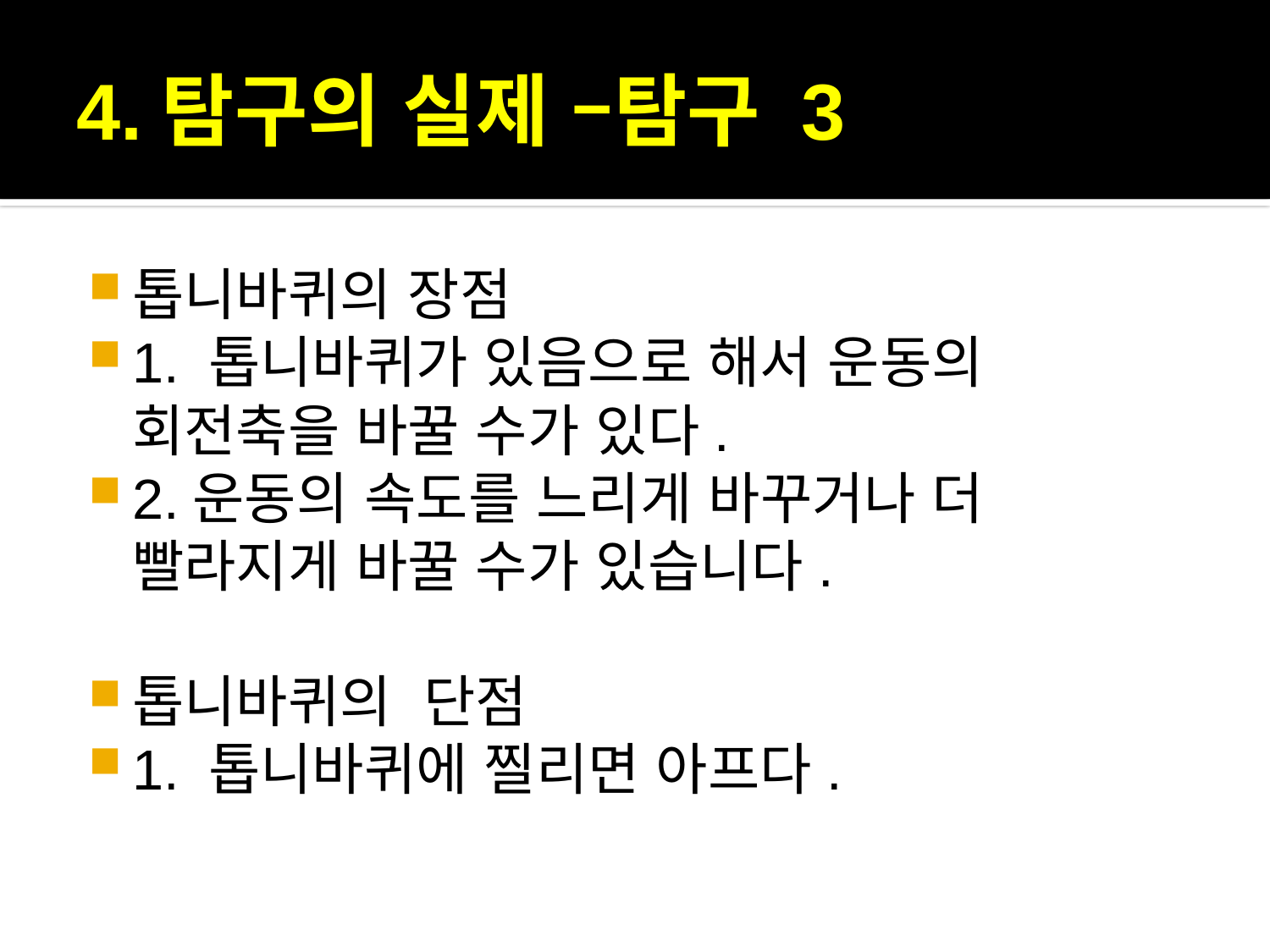

# 4.탐구의 실제 –탐구 3
톱니바퀴의 장점
1. 톱니바퀴가 있음으로 해서 운동의 회전축을 바꿀 수가 있다.
2.운동의 속도를 느리게 바꾸거나 더 빨라지게 바꿀 수가 있습니다.

톱니바퀴의  단점
1. 톱니바퀴에 찔리면 아프다.